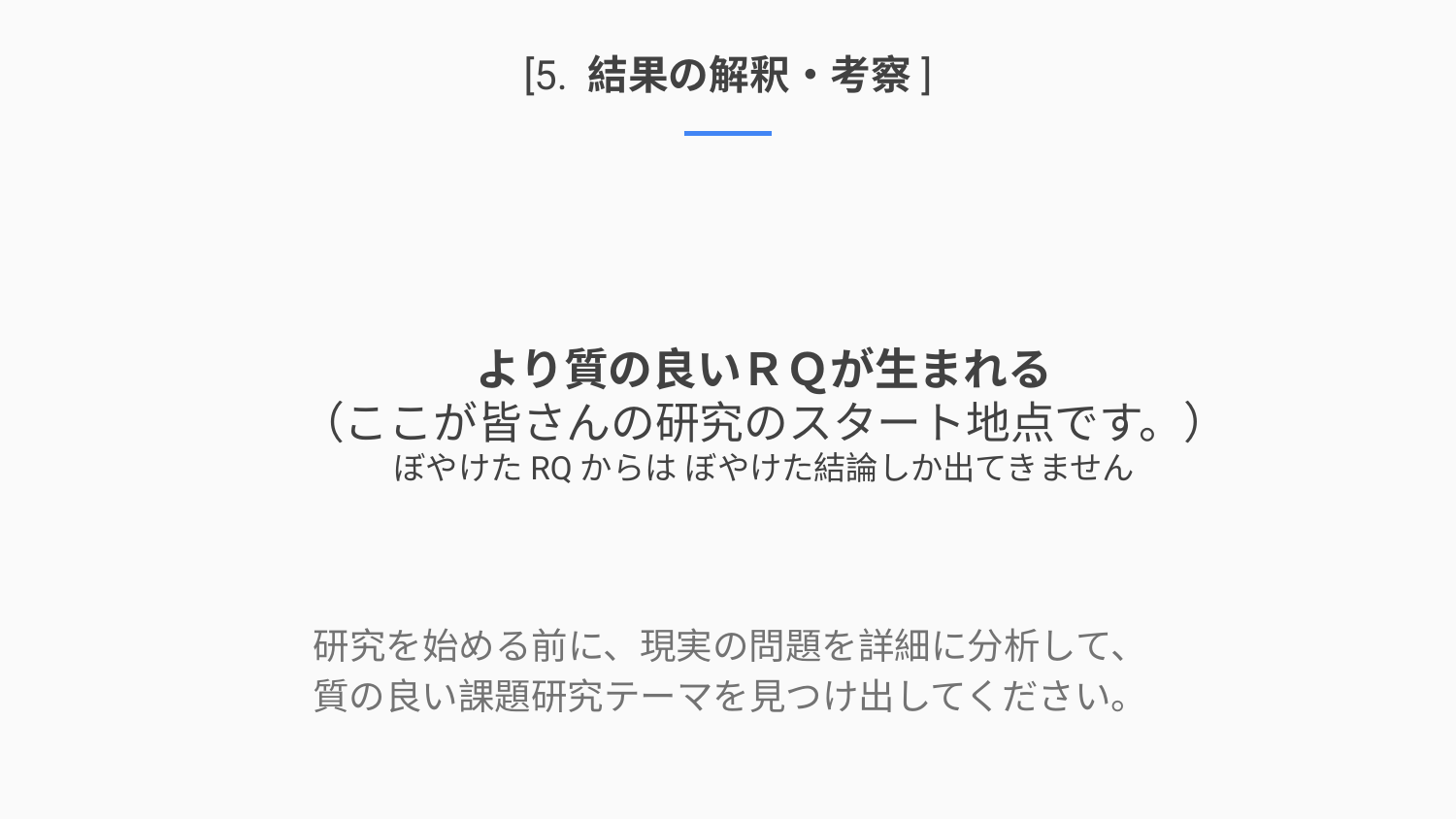

# [5. 結果の解釈・考察]

より質の良いＲＱが生まれる
（ここが皆さんの研究のスタート地点です。）
ぼやけたRQからは ぼやけた結論しか出てきません

研究を始める前に、現実の問題を詳細に分析して、
質の良い課題研究テーマを見つけ出してください。